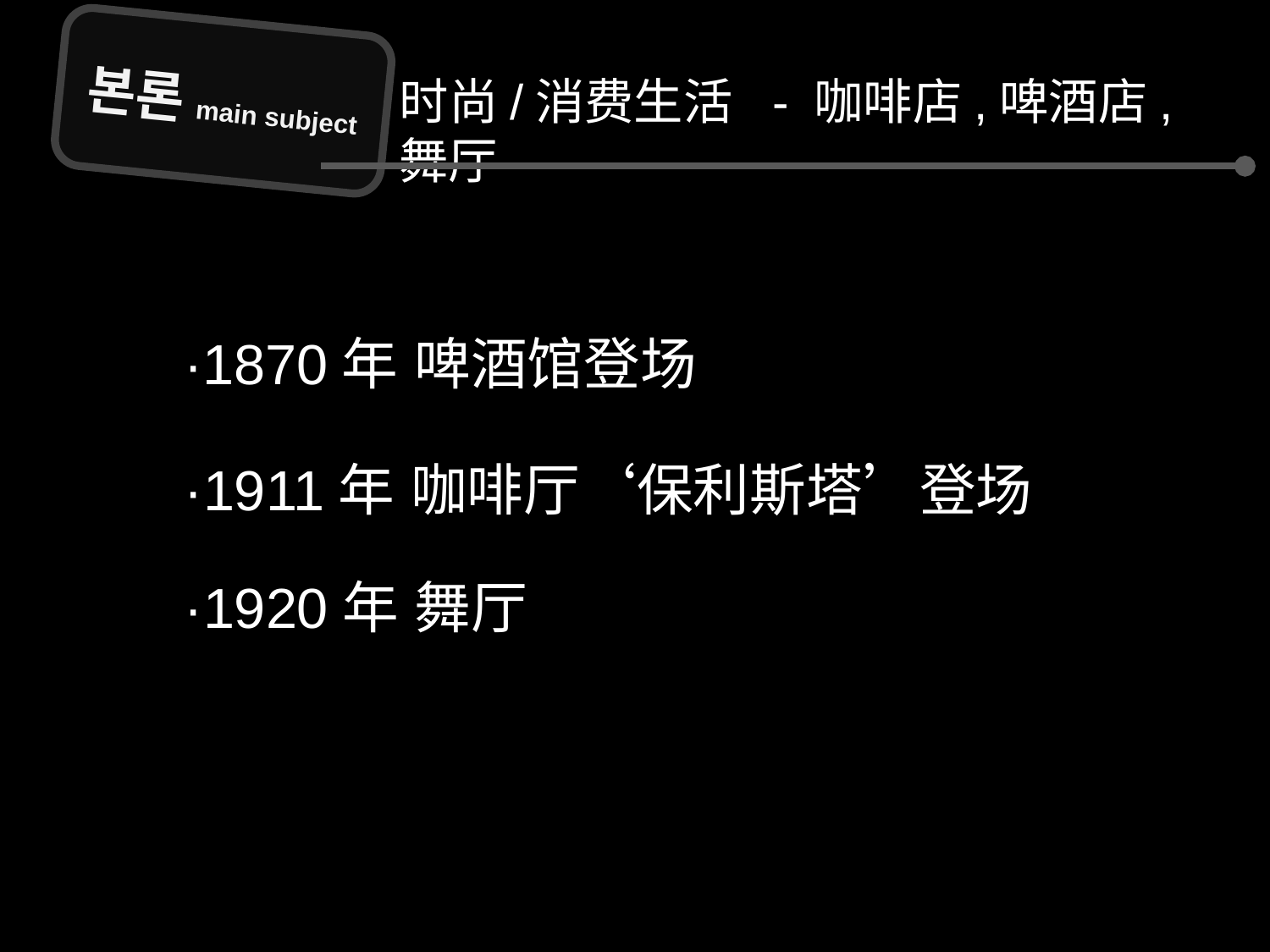

본론main subject
时尚/消费生活  - 咖啡店,啤酒店,舞厅
·1870年 啤酒馆登场
·1911年 咖啡厅‘保利斯塔’登场
·1920年 舞厅